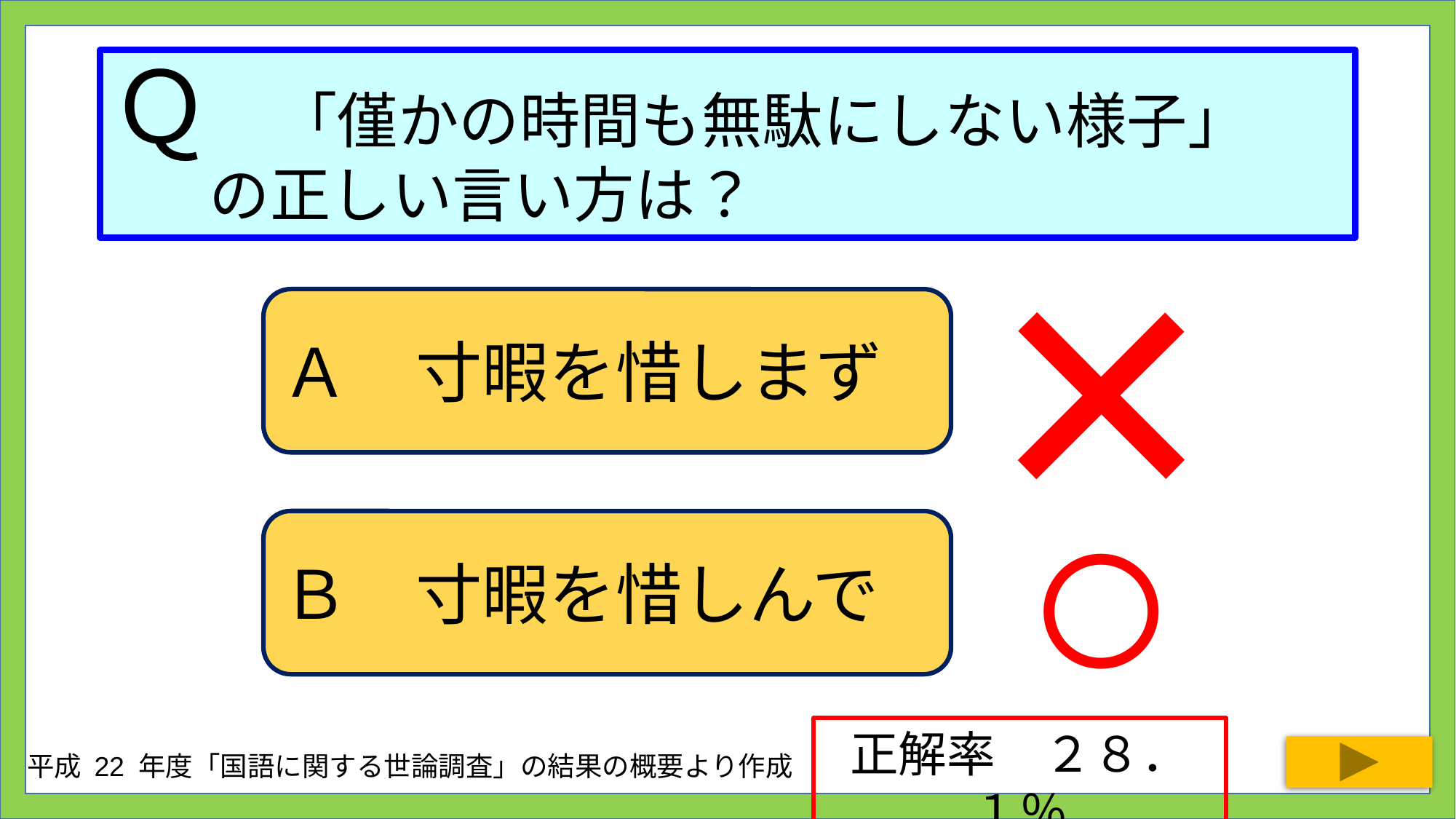

# Ｑ　「僅かの時間も無駄にしない様子」 の正しい言い方は？
×
Ａ　寸暇を惜しまず
○
Ｂ　寸暇を惜しんで
正解率　２８．１％

平成 22 年度「国語に関する世論調査」の結果の概要より作成